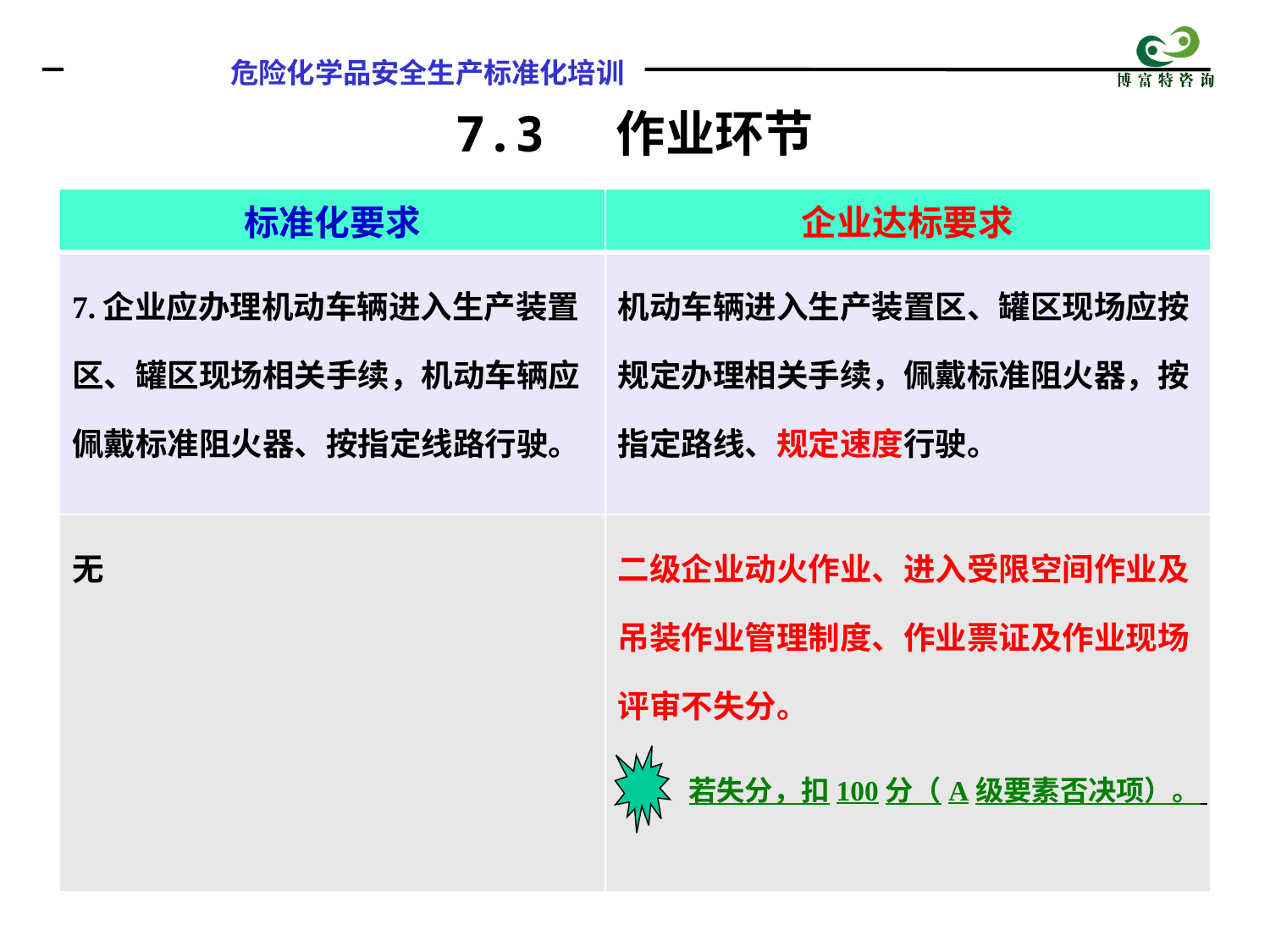

7.3  作业环节
| 标准化要求 | 企业达标要求 |
| --- | --- |
| 7.企业应办理机动车辆进入生产装置区、罐区现场相关手续，机动车辆应佩戴标准阻火器、按指定线路行驶。 | 机动车辆进入生产装置区、罐区现场应按规定办理相关手续，佩戴标准阻火器，按指定路线、规定速度行驶。 |
| 无 | 二级企业动火作业、进入受限空间作业及吊装作业管理制度、作业票证及作业现场评审不失分。 |

若失分，扣100分（A级要素否决项）。